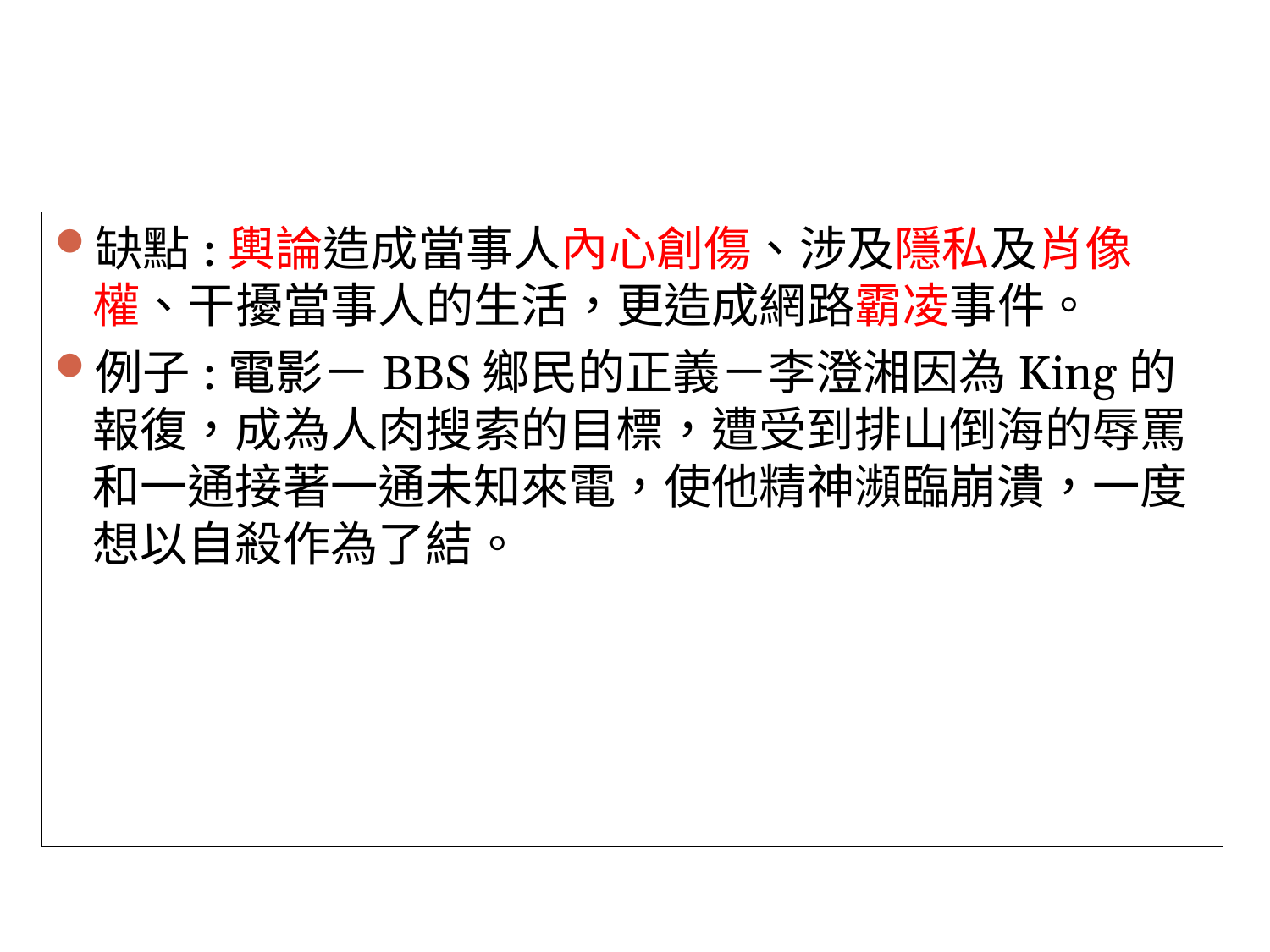

缺點:輿論造成當事人內心創傷、涉及隱私及肖像權、干擾當事人的生活，更造成網路霸凌事件。
例子:電影－BBS鄉民的正義－李澄湘因為King的報復，成為人肉搜索的目標，遭受到排山倒海的辱罵和一通接著一通未知來電，使他精神瀕臨崩潰，一度想以自殺作為了結。